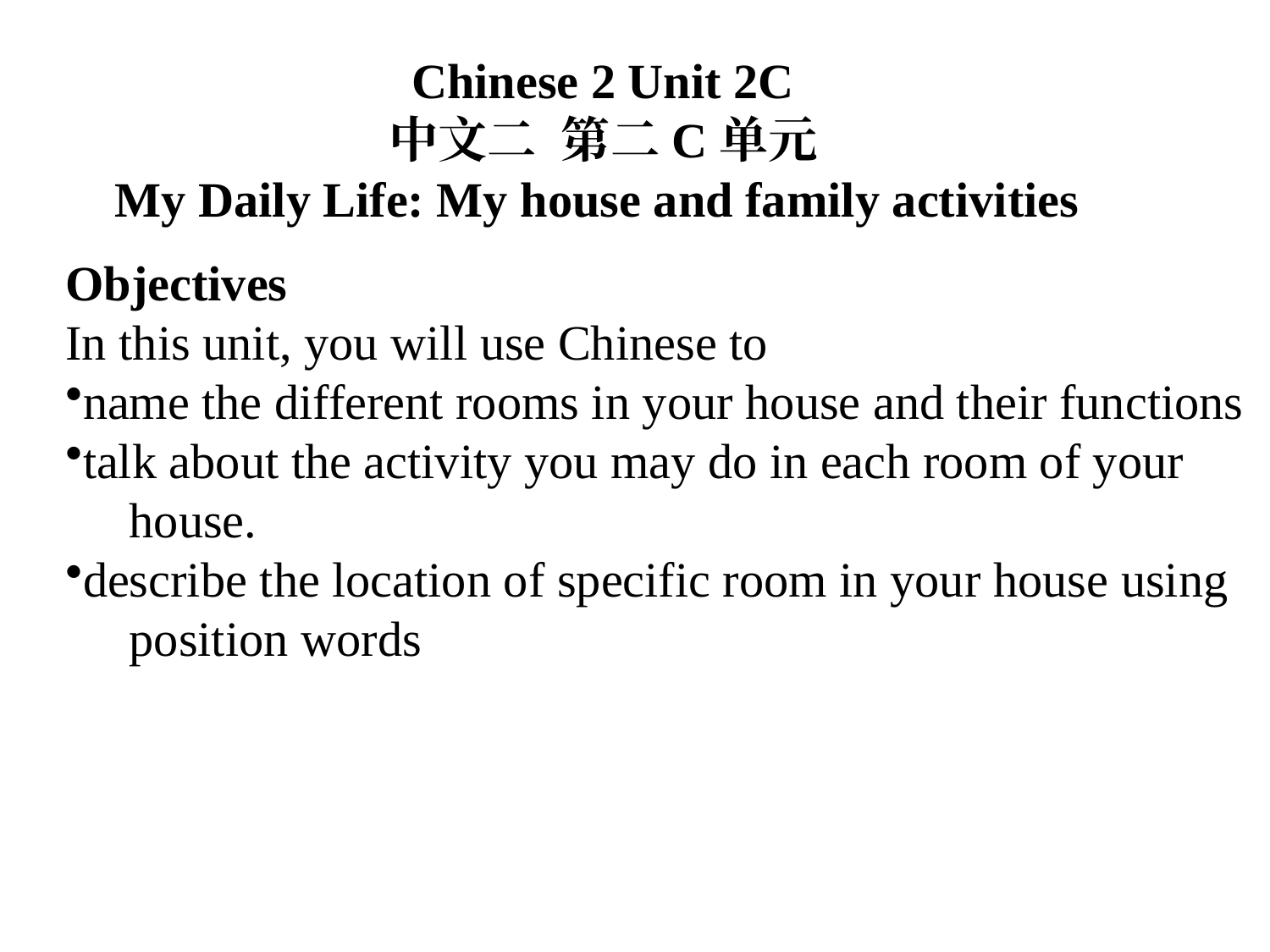

Chinese 2 Unit 2C
中文二  第二C单元
My Daily Life: My house and family activities
Objectives
In this unit, you will use Chinese to
name the different rooms in your house and their functions
talk about the activity you may do in each room of your  	house.
describe the location of specific room in your house using 	position words